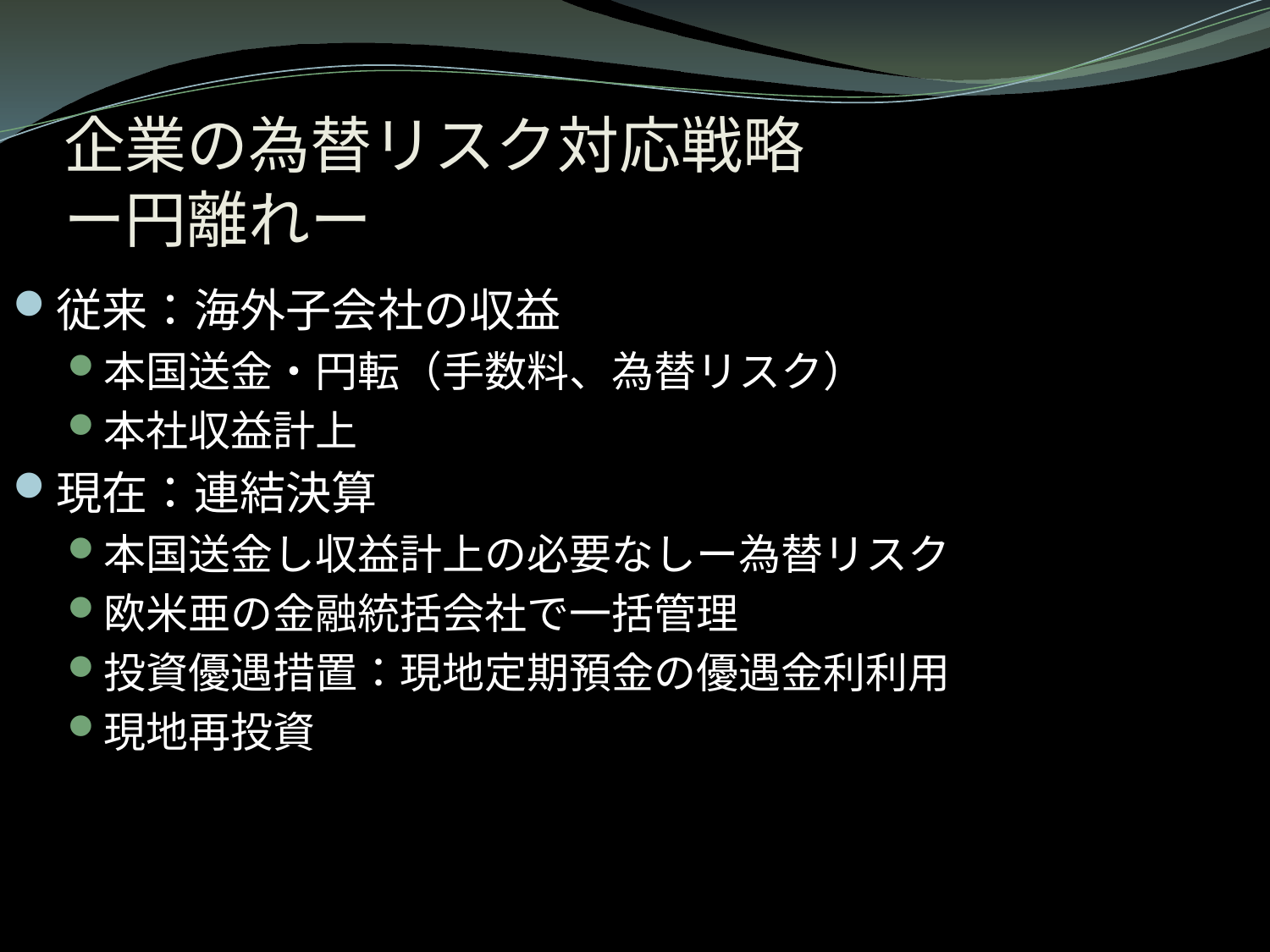

# 企業の為替リスク対応戦略 ー円離れー
従来：海外子会社の収益
本国送金・円転（手数料、為替リスク）
本社収益計上
現在：連結決算
本国送金し収益計上の必要なしー為替リスク
欧米亜の金融統括会社で一括管理
投資優遇措置：現地定期預金の優遇金利利用
現地再投資